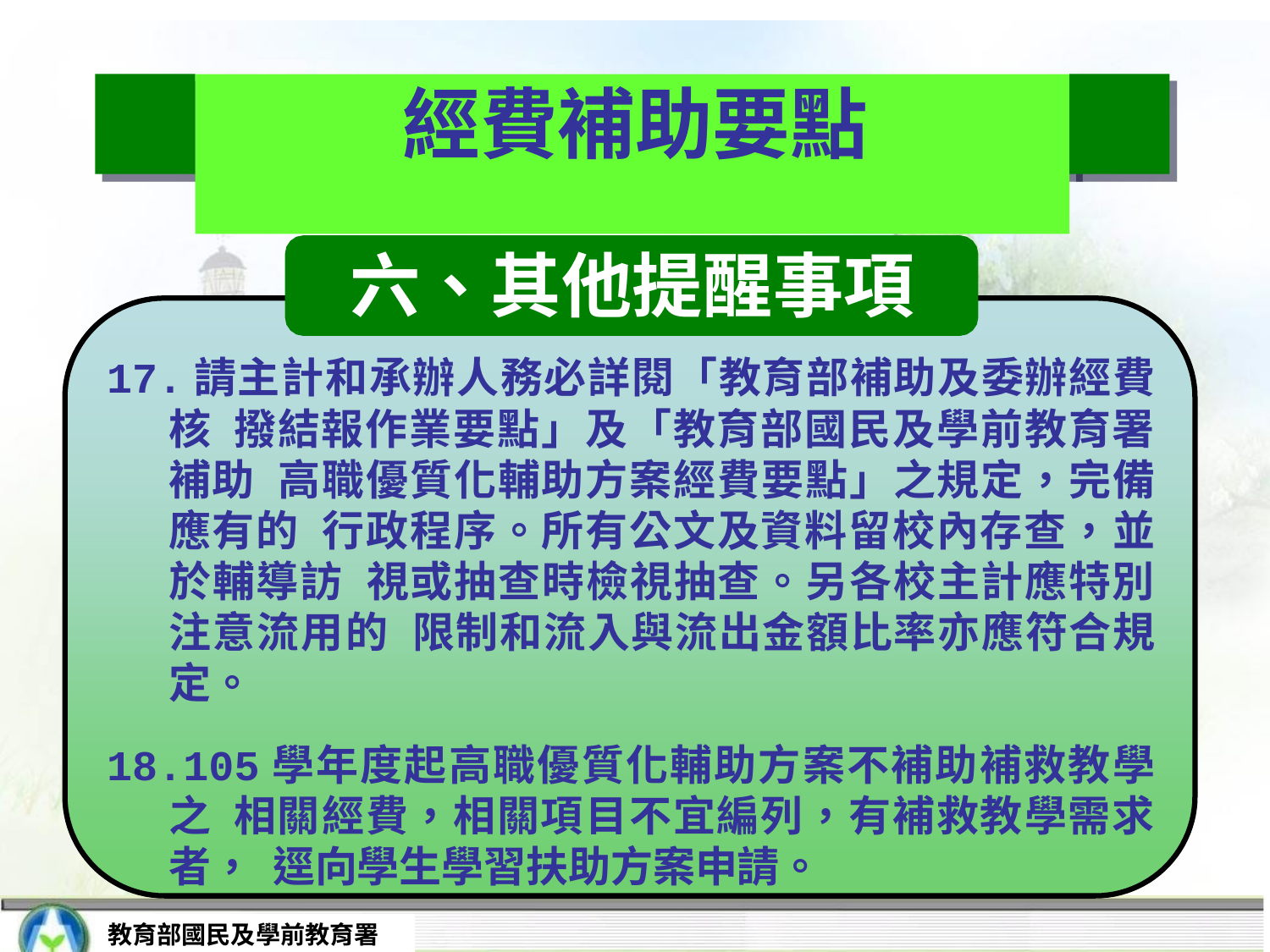

# 經費補助要點

六、其他提醒事項

17.請主計和承辦人務必詳閱「教育部補助及委辦經費核  撥結報作業要點」及「教育部國民及學前教育署補助  高職優質化輔助方案經費要點」之規定，完備應有的  行政程序。所有公文及資料留校內存查，並於輔導訪  視或抽查時檢視抽查。另各校主計應特別注意流用的  限制和流入與流出金額比率亦應符合規定。
18.105學年度起高職優質化輔助方案不補助補救教學之  相關經費，相關項目不宜編列，有補救教學需求者，  逕向學生學習扶助方案申請。
教育部國民及學前教育署